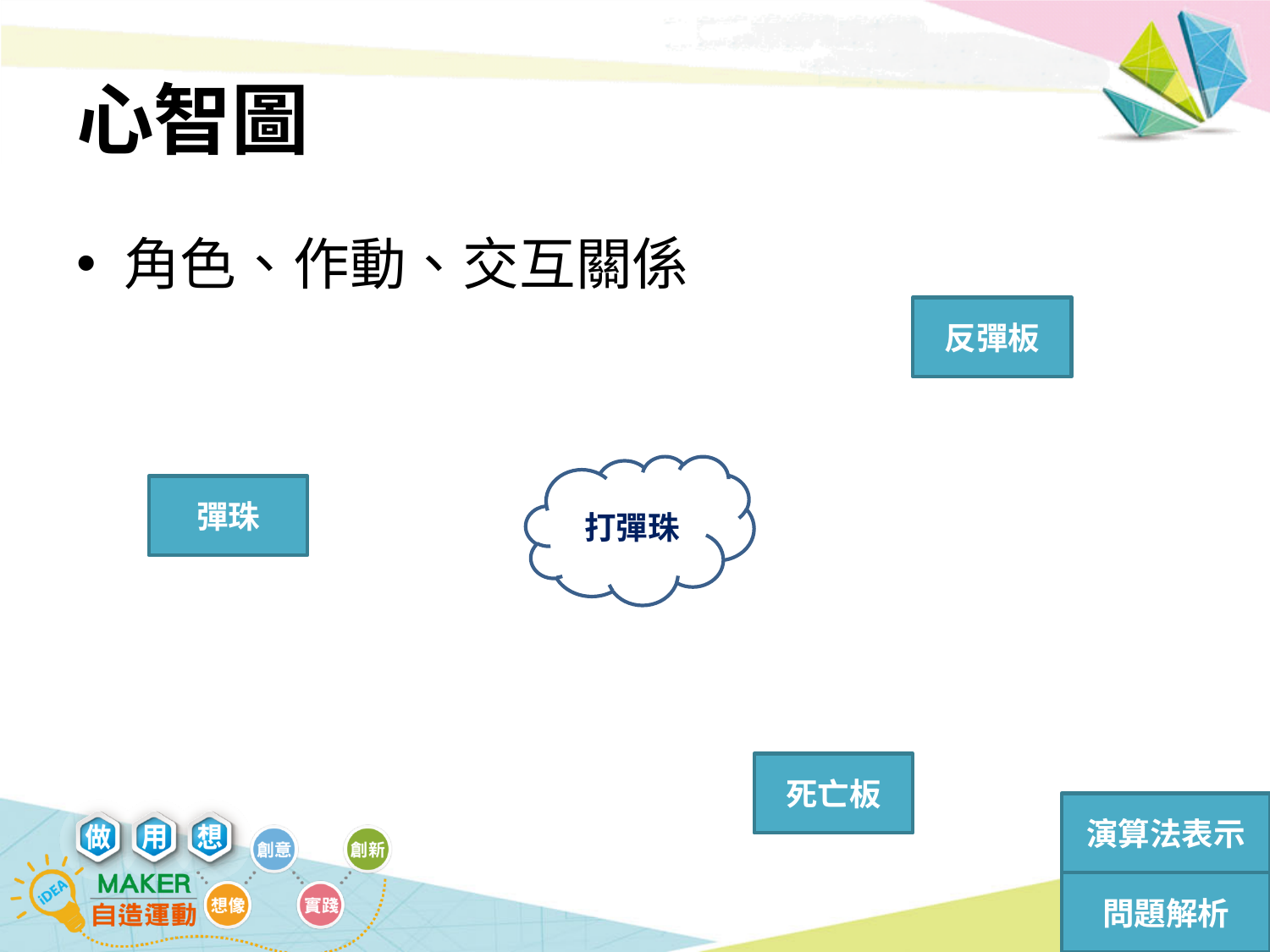

# 心智圖
角色、作動、交互關係

反彈板
打彈珠
彈珠
死亡板
演算法表示
問題解析